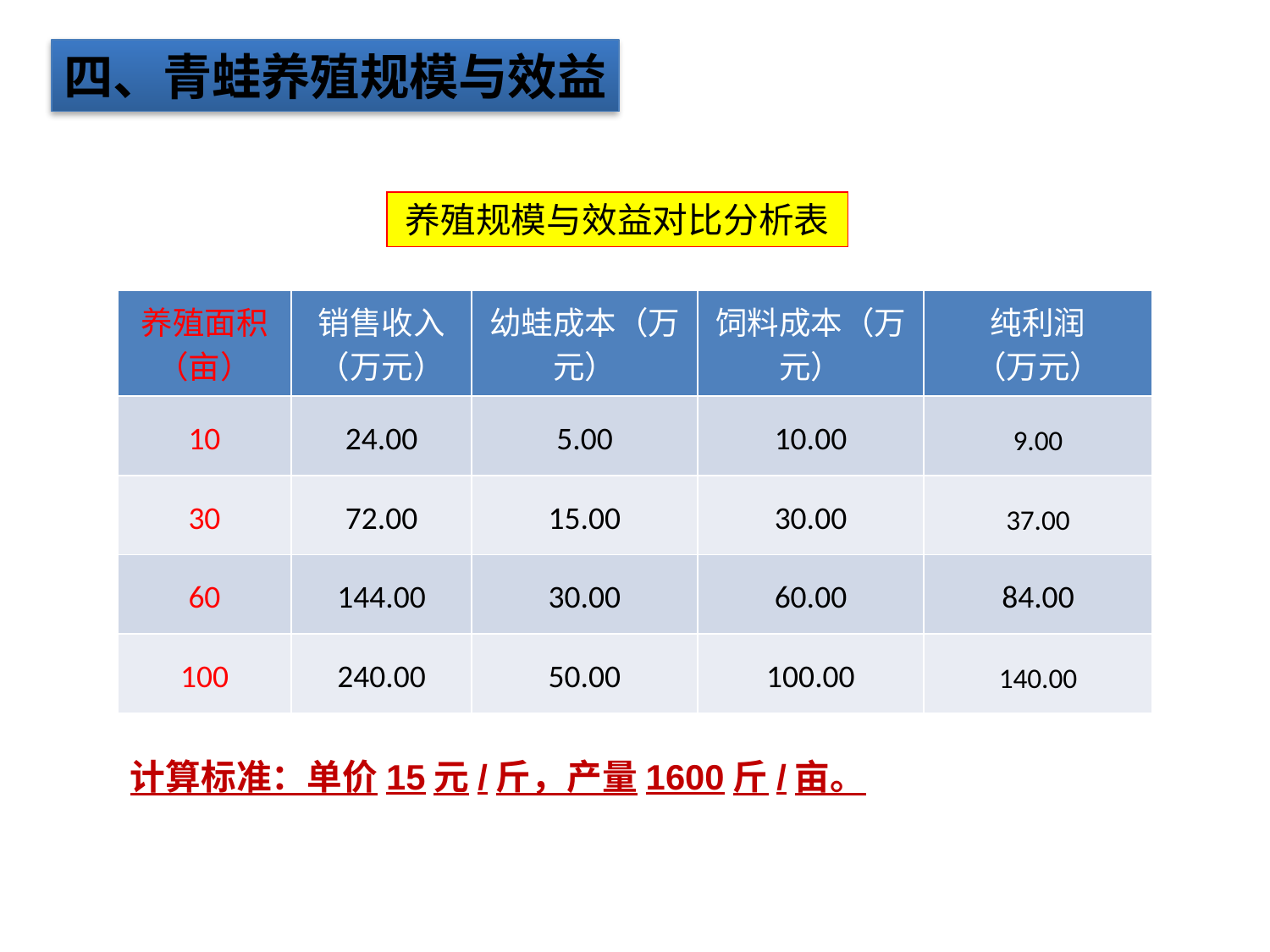

添加文本
四、青蛙养殖规模与效益
养殖规模与效益对比分析表
点击添加文本
| 养殖面积（亩） | 销售收入（万元） | 幼蛙成本（万元） | 饲料成本（万元） | 纯利润 （万元） |
| --- | --- | --- | --- | --- |
| 10 | 24.00 | 5.00 | 10.00 | 9.00 |
| 30 | 72.00 | 15.00 | 30.00 | 37.00 |
| 60 | 144.00 | 30.00 | 60.00 | 84.00 |
| 100 | 240.00 | 50.00 | 100.00 | 140.00 |
点击添加文本
点击添加文本
计算标准：单价15元/斤，产量1600斤/亩。
点击添加文本